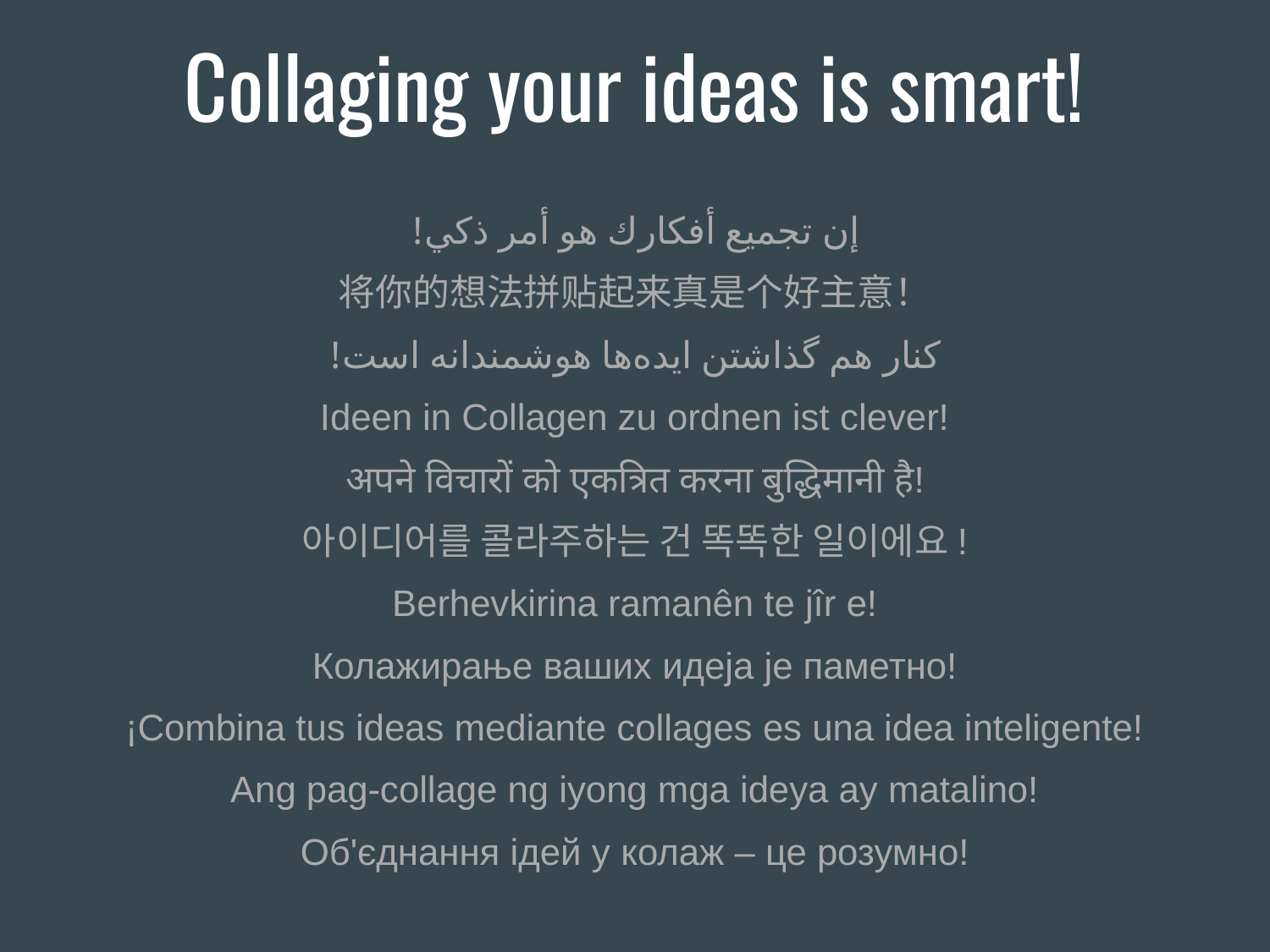

Collaging your ideas is smart!
إن تجميع أفكارك هو أمر ذكي!
将你的想法拼贴起来真是个好主意！
کنار هم گذاشتن ایده‌ها هوشمندانه است!
Ideen in Collagen zu ordnen ist clever!
अपने विचारों को एकत्रित करना बुद्धिमानी है!
아이디어를 콜라주하는 건 똑똑한 일이에요!
Berhevkirina ramanên te jîr e!
Колажирање ваших идеја је паметно!
¡Combina tus ideas mediante collages es una idea inteligente!
Ang pag-collage ng iyong mga ideya ay matalino!
Об'єднання ідей у ​​колаж – це розумно!